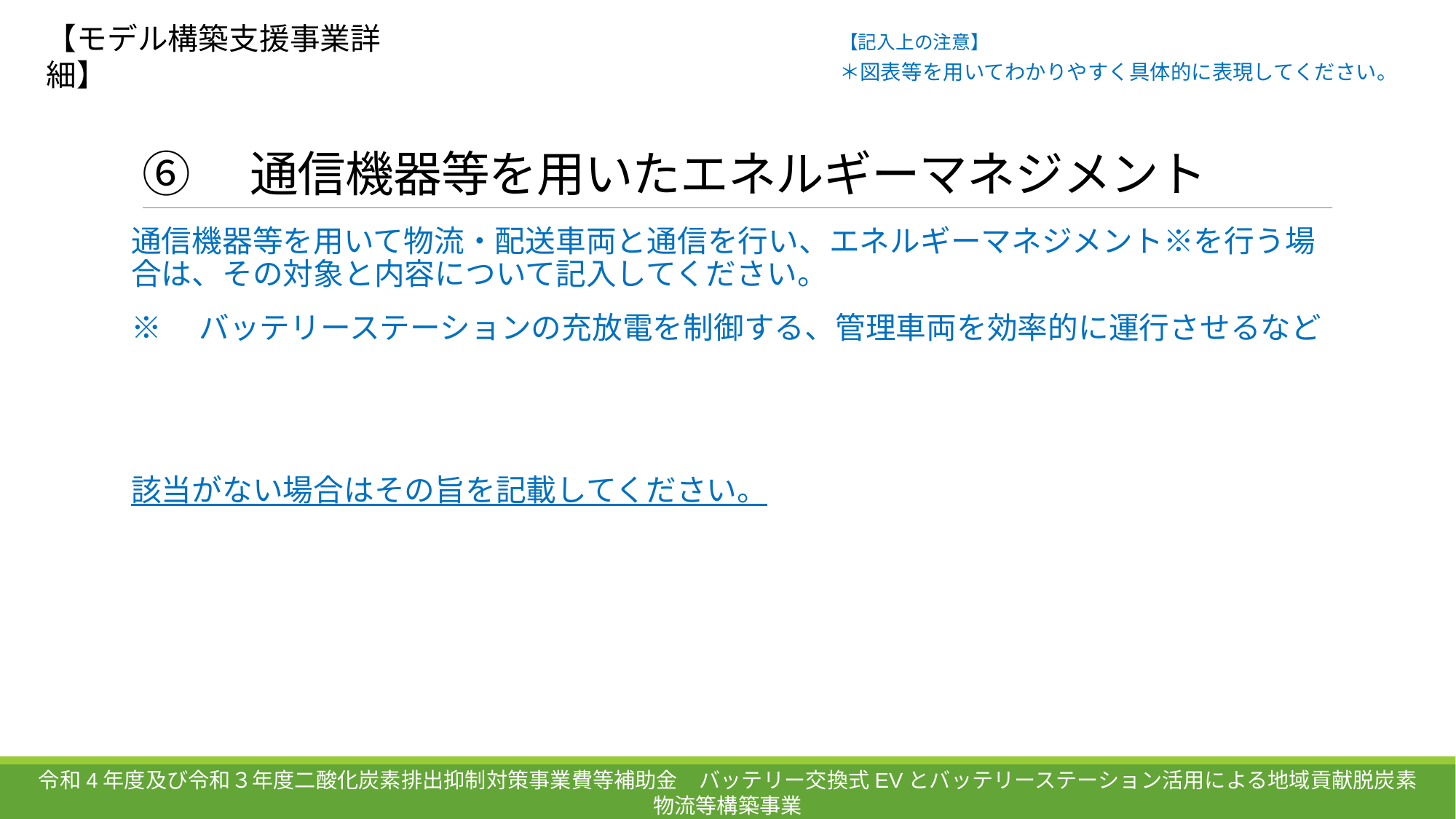

【モデル構築支援事業詳細】
【記入上の注意】
＊図表等を用いてわかりやすく具体的に表現してください。
# ⑥　通信機器等を用いたエネルギーマネジメント
通信機器等を用いて物流・配送車両と通信を行い、エネルギーマネジメント※を行う場合は、その対象と内容について記入してください。
※　バッテリーステーションの充放電を制御する、管理車両を効率的に運行させるなど

該当がない場合はその旨を記載してください。

令和4年度及び令和３年度二酸化炭素排出抑制対策事業費等補助金　バッテリー交換式EVとバッテリーステーション活用による地域貢献脱炭素物流等構築事業